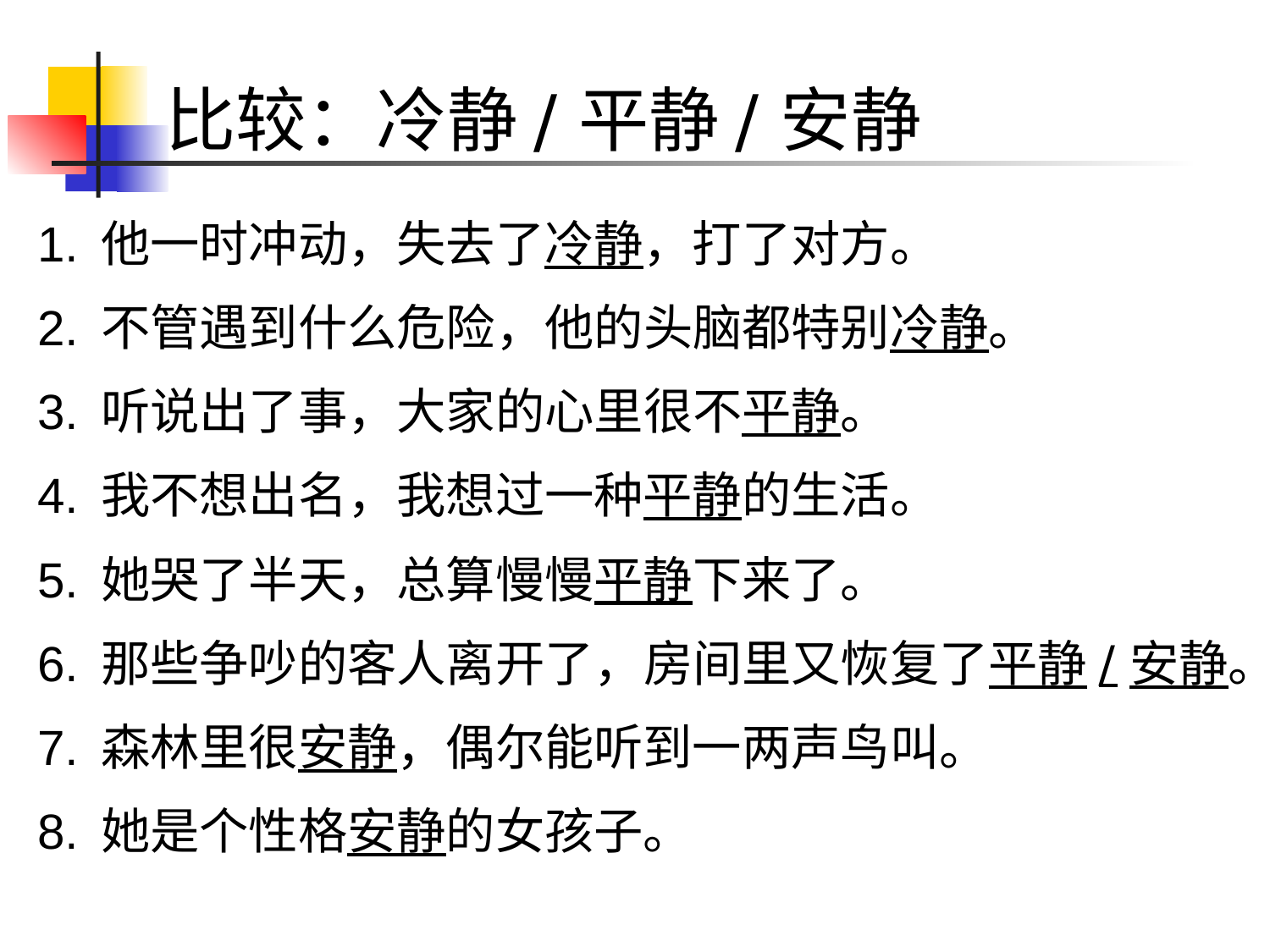

# 比较：冷静/平静/安静
他一时冲动，失去了冷静，打了对方。
不管遇到什么危险，他的头脑都特别冷静。
听说出了事，大家的心里很不平静。
我不想出名，我想过一种平静的生活。
她哭了半天，总算慢慢平静下来了。
那些争吵的客人离开了，房间里又恢复了平静/安静。
森林里很安静，偶尔能听到一两声鸟叫。
她是个性格安静的女孩子。